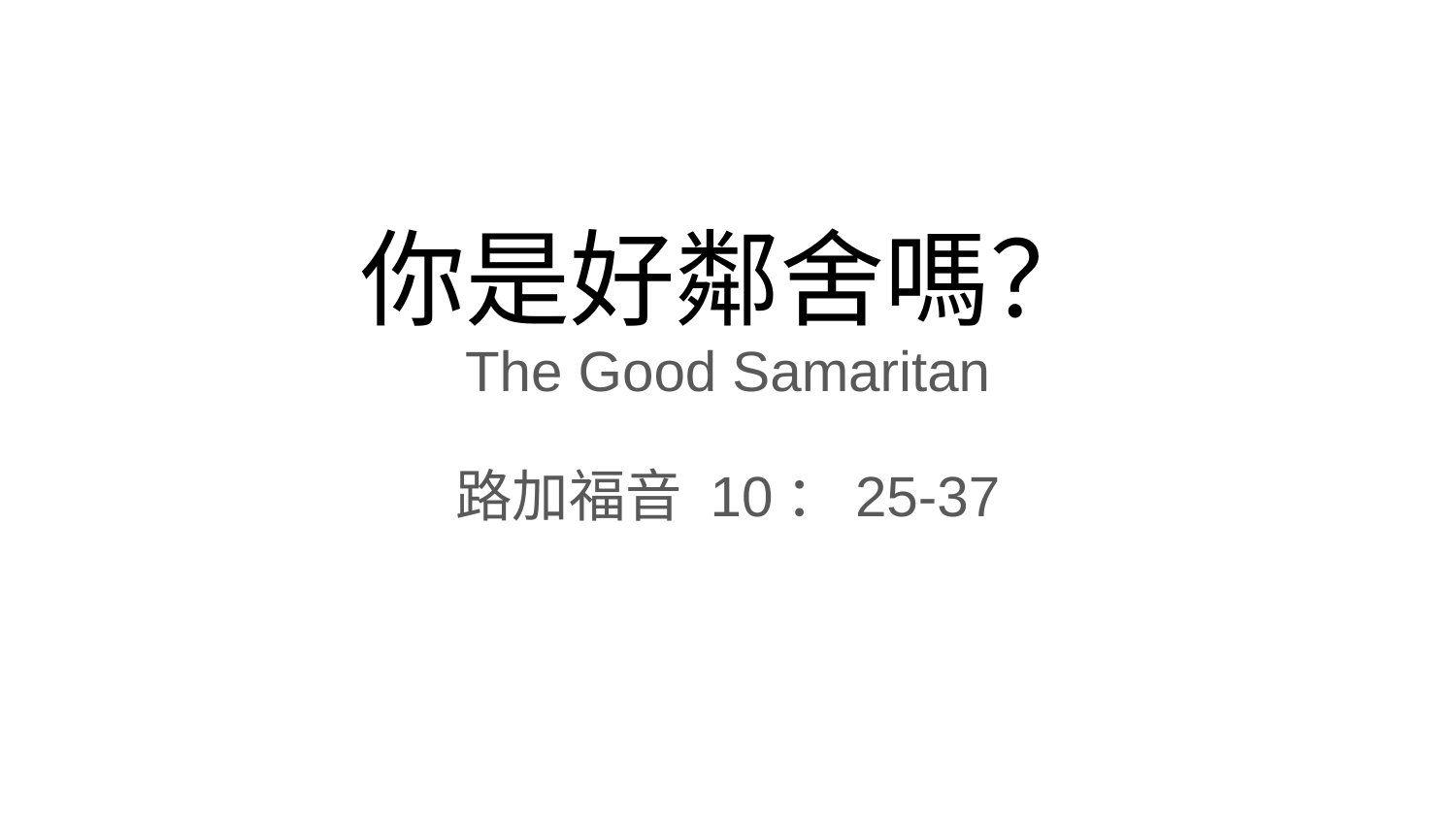

# 你是好鄰舍嗎？
The Good Samaritan
路加福音 10：25-37